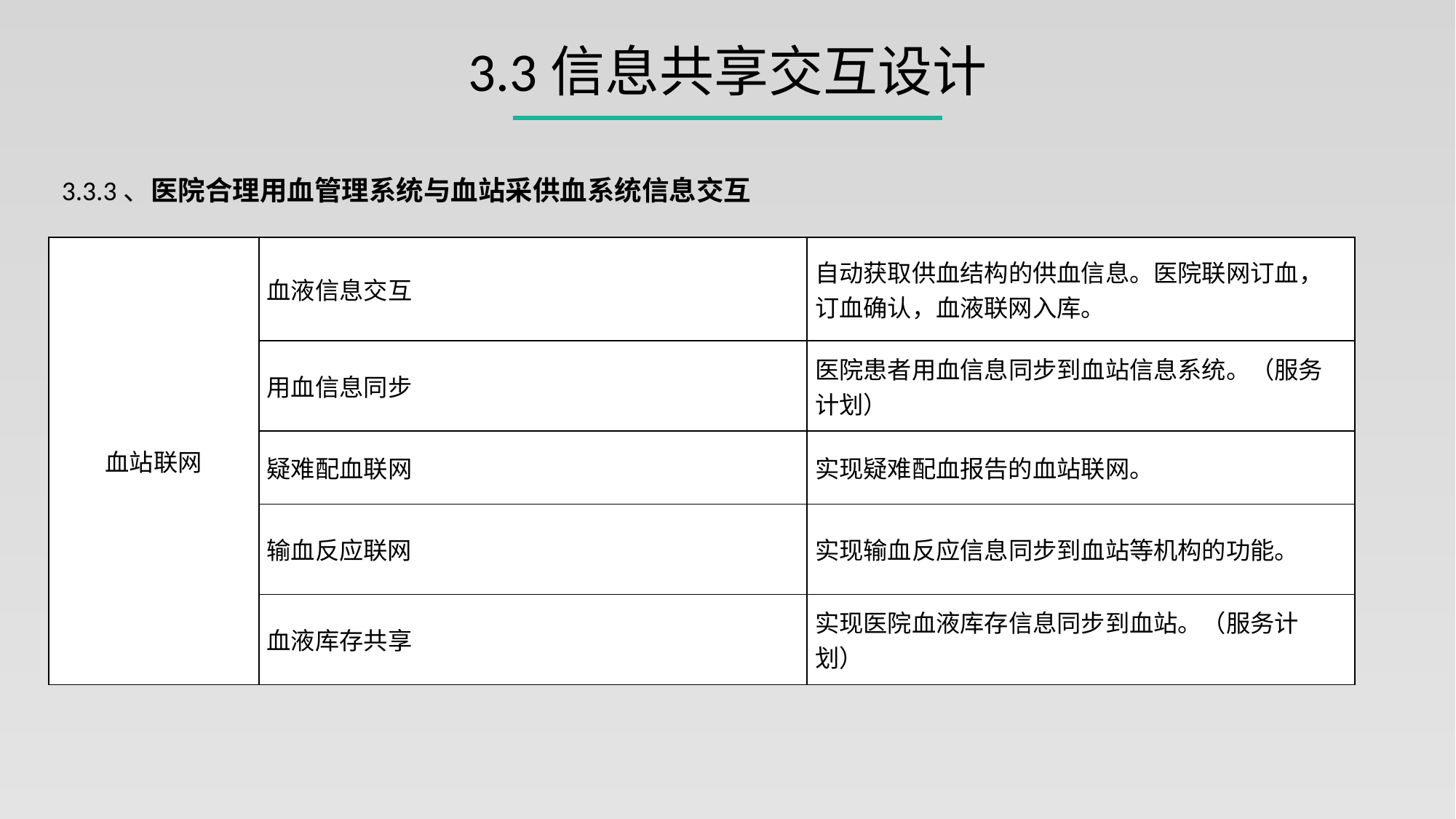

3.3信息共享交互设计
3.3.3、医院合理用血管理系统与血站采供血系统信息交互

| 血站联网 | 血液信息交互 | 自动获取供血结构的供血信息。医院联网订血，订血确认，血液联网入库。 |
| --- | --- | --- |
|  | 用血信息同步 | 医院患者用血信息同步到血站信息系统。（服务计划） |
|  | 疑难配血联网 | 实现疑难配血报告的血站联网。 |
|  | 输血反应联网 | 实现输血反应信息同步到血站等机构的功能。 |
|  | 血液库存共享 | 实现医院血液库存信息同步到血站。（服务计划） |